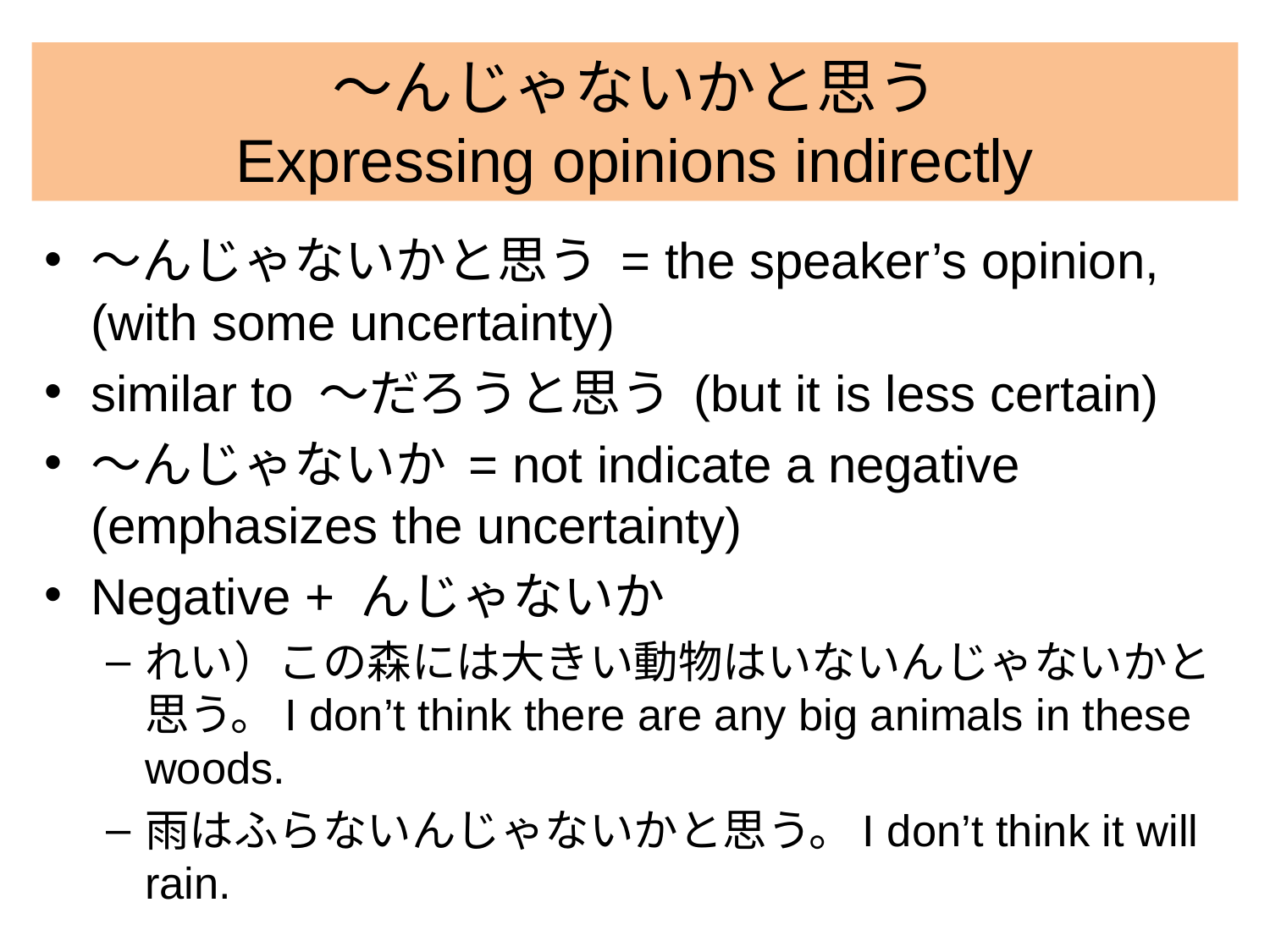

# 〜んじゃないかと思う Expressing opinions indirectly
〜んじゃないかと思う = the speaker’s opinion, (with some uncertainty)
similar to 〜だろうと思う (but it is less certain)
〜んじゃないか = not indicate a negative (emphasizes the uncertainty)
Negative + んじゃないか
れい）この森には大きい動物はいないんじゃないかと思う。I don’t think there are any big animals in these woods.
雨はふらないんじゃないかと思う。I don’t think it will rain.